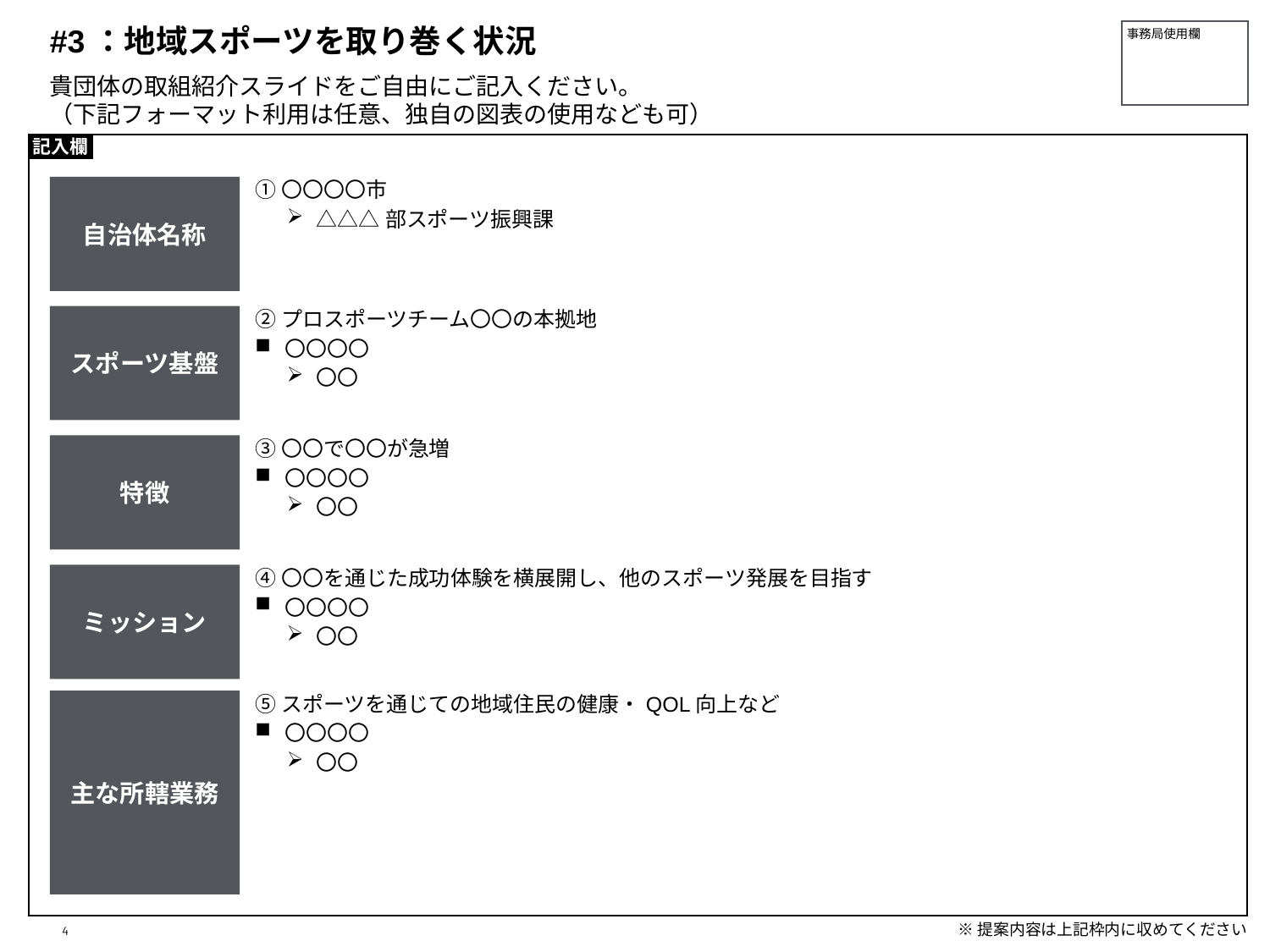

#3：地域スポーツを取り巻く状況
事務局使用欄

# 貴団体の取組紹介スライドをご自由にご記入ください。 （下記フォーマット利用は任意、独自の図表の使用なども可）
自治体名称
①〇〇〇〇市
△△△部スポーツ振興課
スポーツ基盤
②プロスポーツチーム〇〇の本拠地
〇〇〇〇
〇〇
特徴
③〇〇で〇〇が急増
〇〇〇〇
〇〇
ミッション
④〇〇を通じた成功体験を横展開し、他のスポーツ発展を目指す
〇〇〇〇
〇〇
主な所轄業務
⑤スポーツを通じての地域住民の健康・QOL向上など
〇〇〇〇
〇〇
4